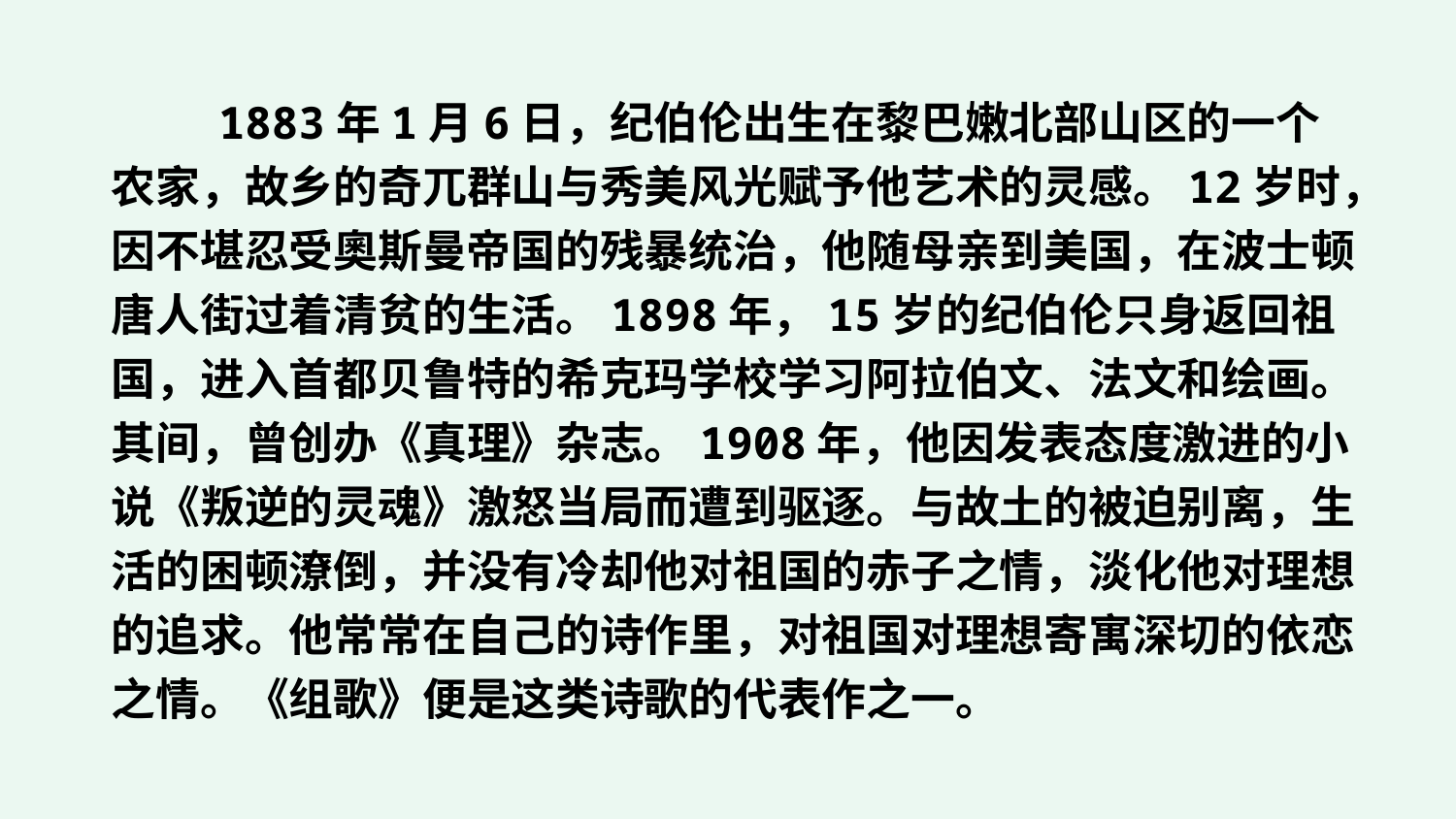

1883年1月6日，纪伯伦出生在黎巴嫩北部山区的一个农家，故乡的奇兀群山与秀美风光赋予他艺术的灵感。12岁时，因不堪忍受奧斯曼帝国的残暴统治，他随母亲到美国，在波士顿唐人街过着清贫的生活。1898年，15岁的纪伯伦只身返回祖国，进入首都贝鲁特的希克玛学校学习阿拉伯文、法文和绘画。其间，曾创办《真理》杂志。1908年，他因发表态度激进的小说《叛逆的灵魂》激怒当局而遭到驱逐。与故土的被迫别离，生活的困顿潦倒，并没有冷却他对祖国的赤子之情，淡化他对理想的追求。他常常在自己的诗作里，对祖国对理想寄寓深切的依恋之情。《组歌》便是这类诗歌的代表作之一。